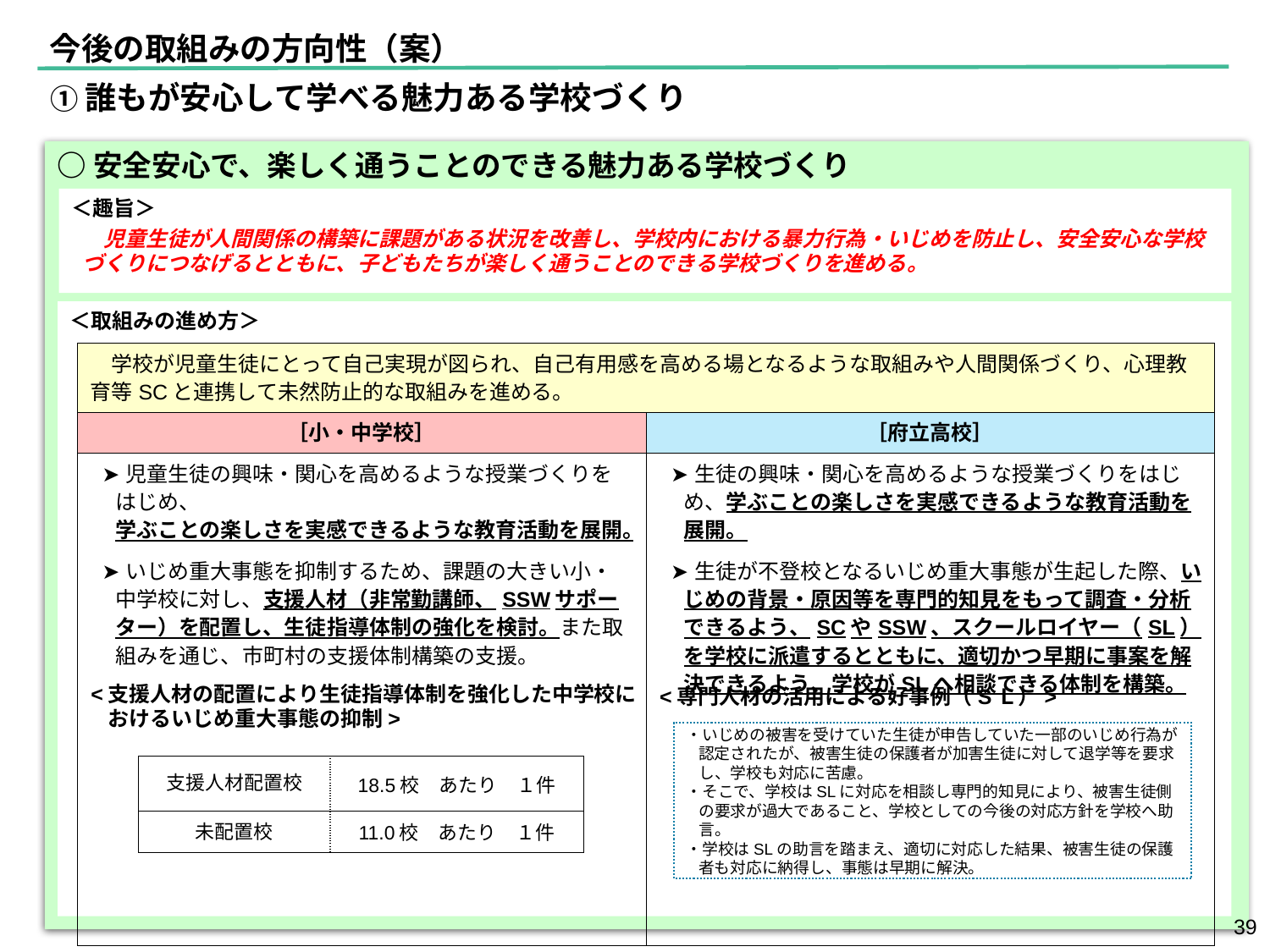

今後の取組みの方向性（案）
①誰もが安心して学べる魅力ある学校づくり
○安全安心で、楽しく通うことのできる魅力ある学校づくり
＜趣旨＞
　児童生徒が人間関係の構築に課題がある状況を改善し、学校内における暴力行為・いじめを防止し、安全安心な学校づくりにつなげるとともに、子どもたちが楽しく通うことのできる学校づくりを進める。

＜取組みの進め方＞
| 学校が児童生徒にとって自己実現が図られ、自己有用感を高める場となるような取組みや人間関係づくり、心理教育等SCと連携して未然防止的な取組みを進める。 |  |
| --- | --- |
| ［小・中学校］ | ［府立高校］ |
| ➤児童生徒の興味・関心を高めるような授業づくりをはじめ、 学ぶことの楽しさを実感できるような教育活動を展開。 | ➤生徒の興味・関心を高めるような授業づくりをはじめ、学ぶことの楽しさを実感できるような教育活動を展開。 |
| ➤いじめ重大事態を抑制するため、課題の大きい小・中学校に対し、支援人材（非常勤講師、SSWサポーター）を配置し、生徒指導体制の強化を検討。また取組みを通じ、市町村の支援体制構築の支援。 | ➤生徒が不登校となるいじめ重大事態が生起した際、いじめの背景・原因等を専門的知見をもって調査・分析できるよう、SCやSSW、スクールロイヤー（SL）を学校に派遣するとともに、適切かつ早期に事案を解決できるよう、学校がSLへ相談できる体制を構築。 |
<支援人材の配置により生徒指導体制を強化した中学校に
 おけるいじめ重大事態の抑制>
<専門人材の活用による好事例（SＬ）>
・いじめの被害を受けていた生徒が申告していた一部のいじめ行為が認定されたが、被害生徒の保護者が加害生徒に対して退学等を要求し、学校も対応に苦慮。
・そこで、学校はSLに対応を相談し専門的知見により、被害生徒側の要求が過大であること、学校としての今後の対応方針を学校へ助言。
・学校はSLの助言を踏まえ、適切に対応した結果、被害生徒の保護者も対応に納得し、事態は早期に解決。
| 支援人材配置校 | 18.5校　あたり　１件 |
| --- | --- |
| 未配置校 | 11.0校　あたり　１件 |
39